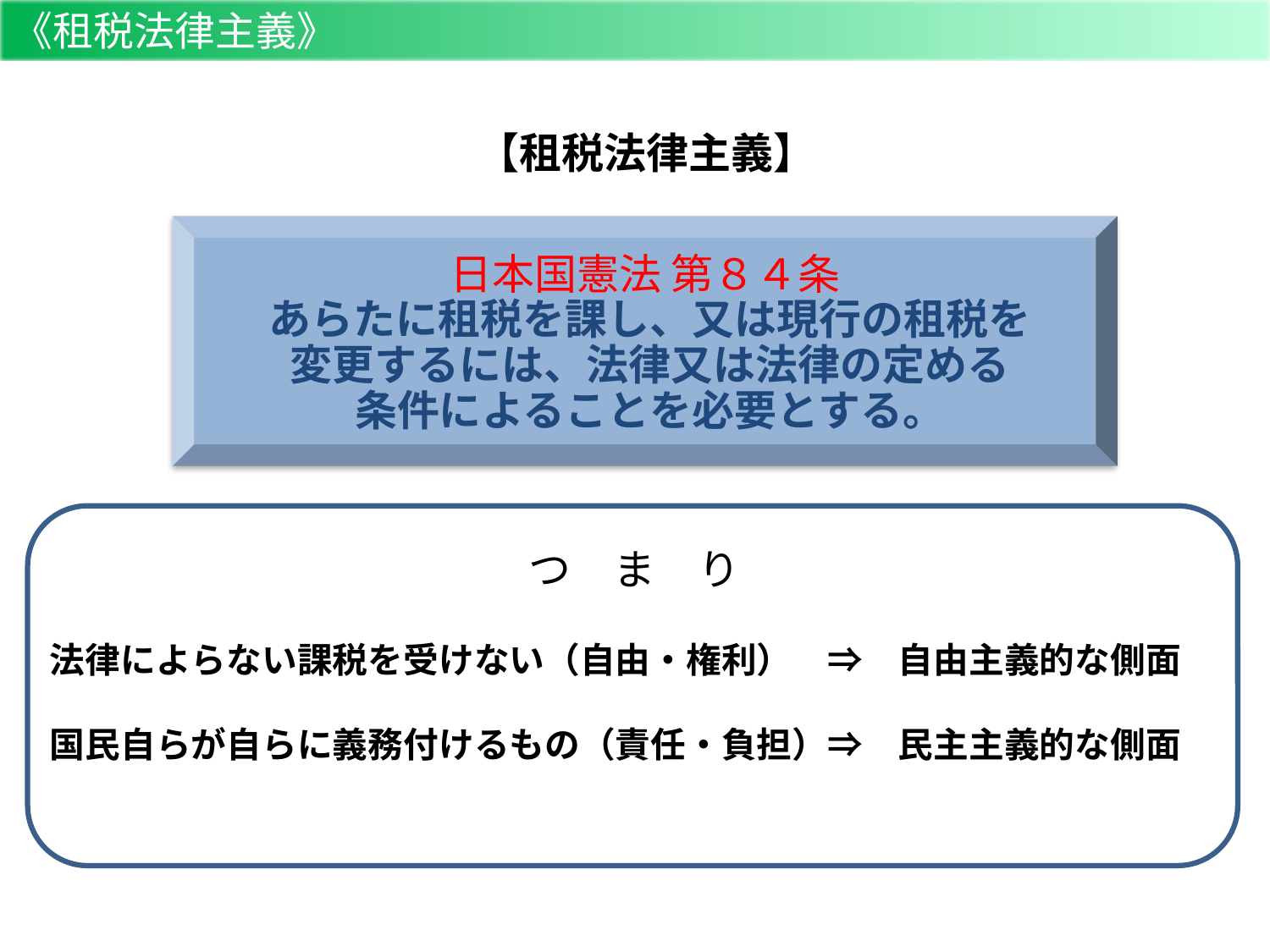

《租税法律主義》
【租税法律主義】
日本国憲法 第８４条
 あらたに租税を課し、又は現行の租税を
 変更するには、法律又は法律の定める
 条件によることを必要とする。

つ　ま　り
法律によらない課税を受けない（自由・権利）　⇒　自由主義的な側面

国民自らが自らに義務付けるもの（責任・負担）⇒　民主主義的な側面